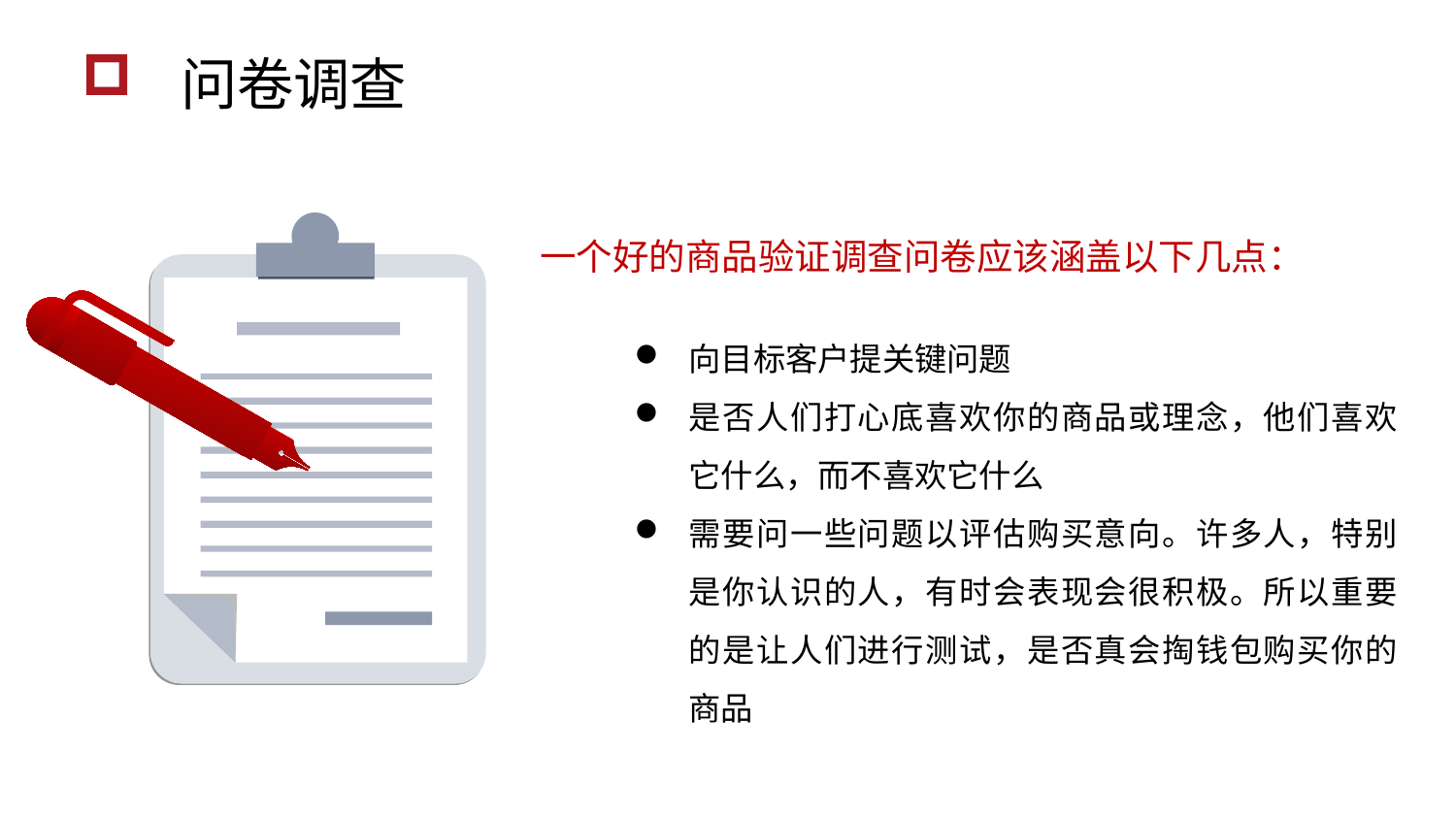

问卷调查

一个好的商品验证调查问卷应该涵盖以下几点：

向目标客户提关键问题
是否人们打心底喜欢你的商品或理念，他们喜欢它什么，而不喜欢它什么
需要问一些问题以评估购买意向。许多人，特别是你认识的人，有时会表现会很积极。所以重要的是让人们进行测试，是否真会掏钱包购买你的商品